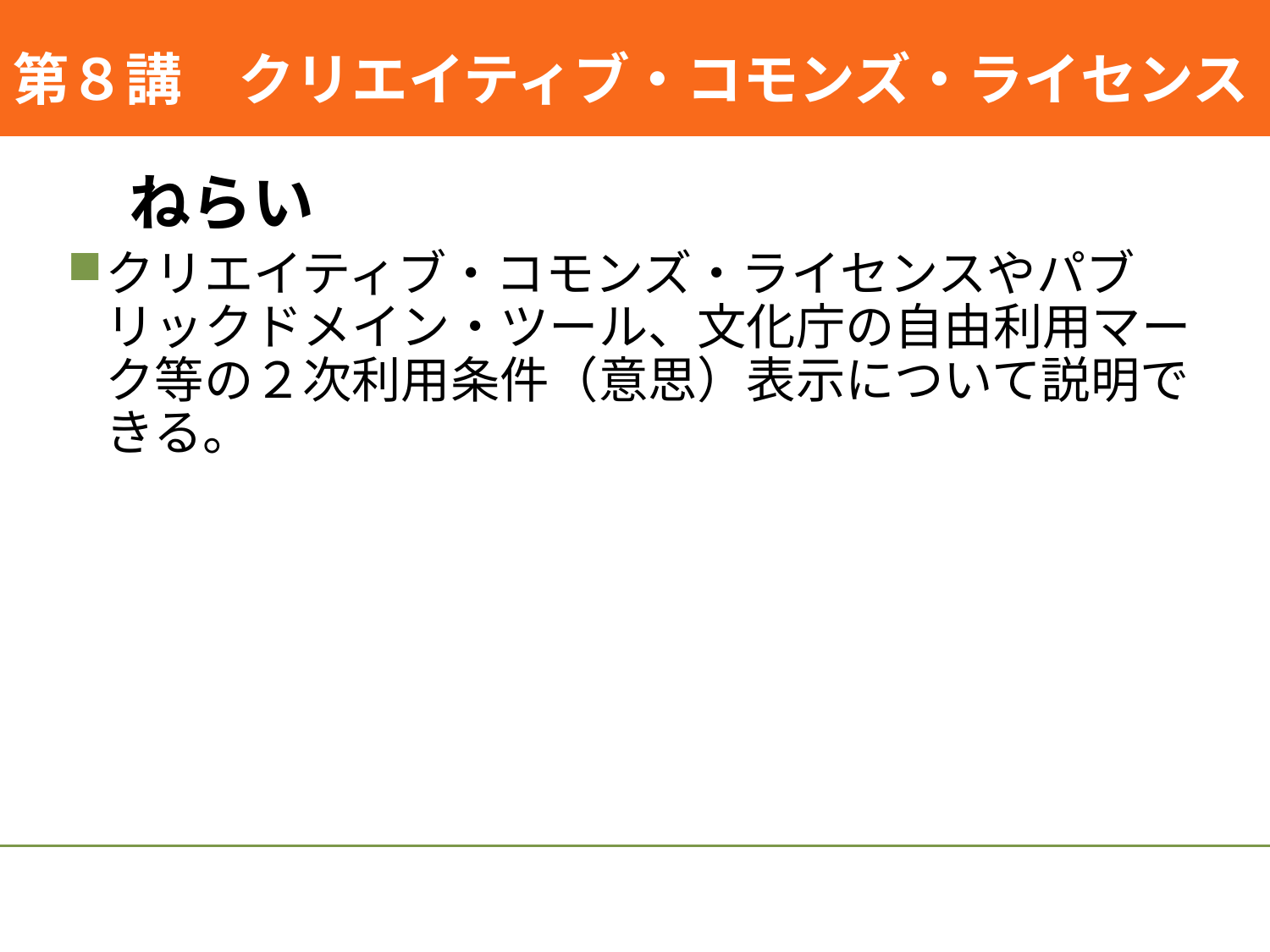

#
第８講　クリエイティブ・コモンズ・ライセンス
　ねらい
クリエイティブ・コモンズ・ライセンスやパブリックドメイン・ツール、文化庁の自由利用マーク等の２次利用条件（意思）表示について説明できる。